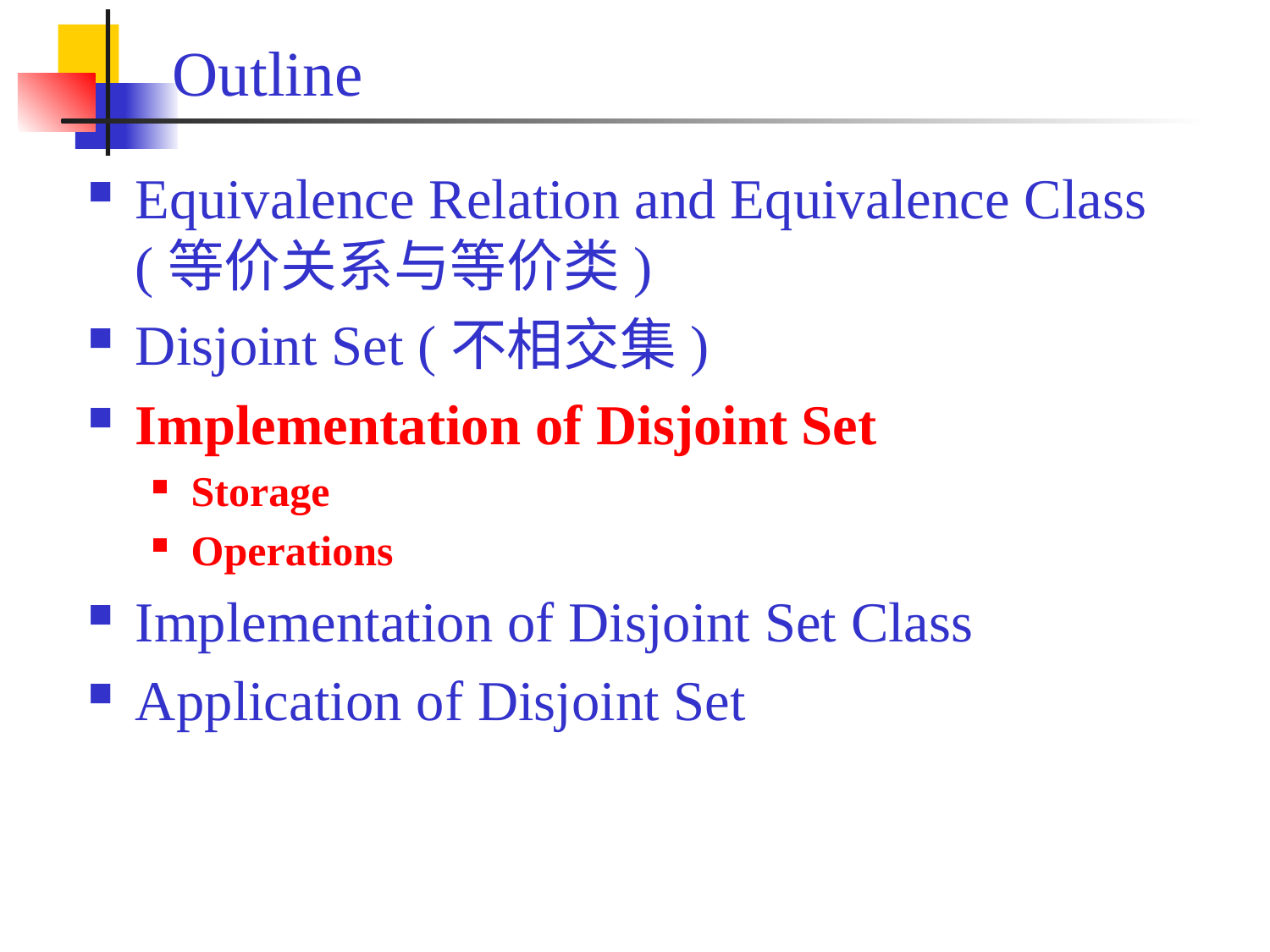

# Outline
Equivalence Relation and Equivalence Class (等价关系与等价类)
Disjoint Set (不相交集)
Implementation of Disjoint Set
Storage
Operations
Implementation of Disjoint Set Class
Application of Disjoint Set